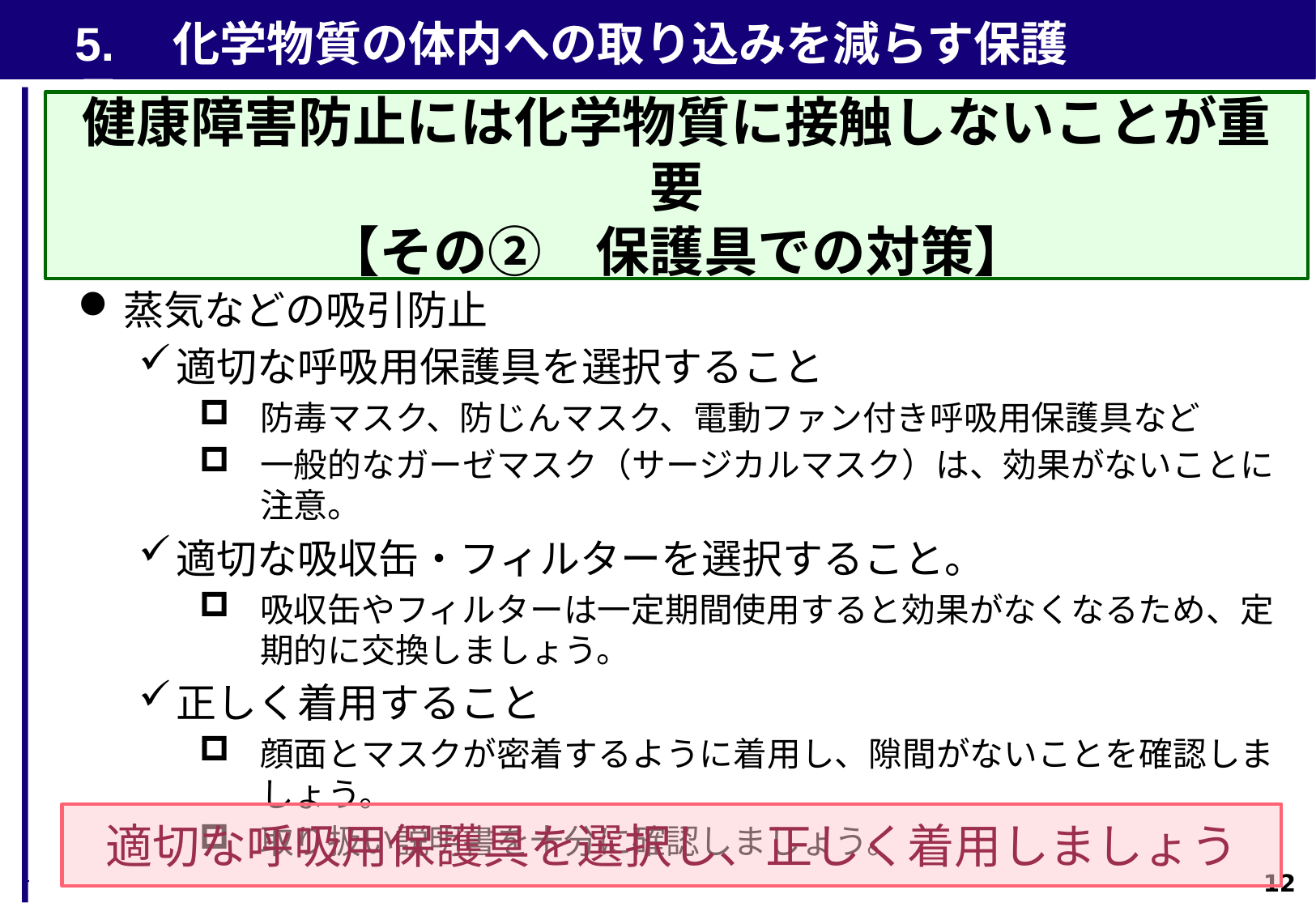

5.　化学物質の体内への取り込みを減らす保護具
健康障害防止には化学物質に接触しないことが重要
【その②　保護具での対策】
蒸気などの吸引防止
適切な呼吸用保護具を選択すること
防毒マスク、防じんマスク、電動ファン付き呼吸用保護具など
一般的なガーゼマスク（サージカルマスク）は、効果がないことに注意。
適切な吸収缶・フィルターを選択すること。
吸収缶やフィルターは一定期間使用すると効果がなくなるため、定期的に交換しましょう。
正しく着用すること
顔面とマスクが密着するように着用し、隙間がないことを確認しましょう。
取り扱い説明書を十分に確認しましょう。
適切な呼吸用保護具を選択し、正しく着用しましょう

12